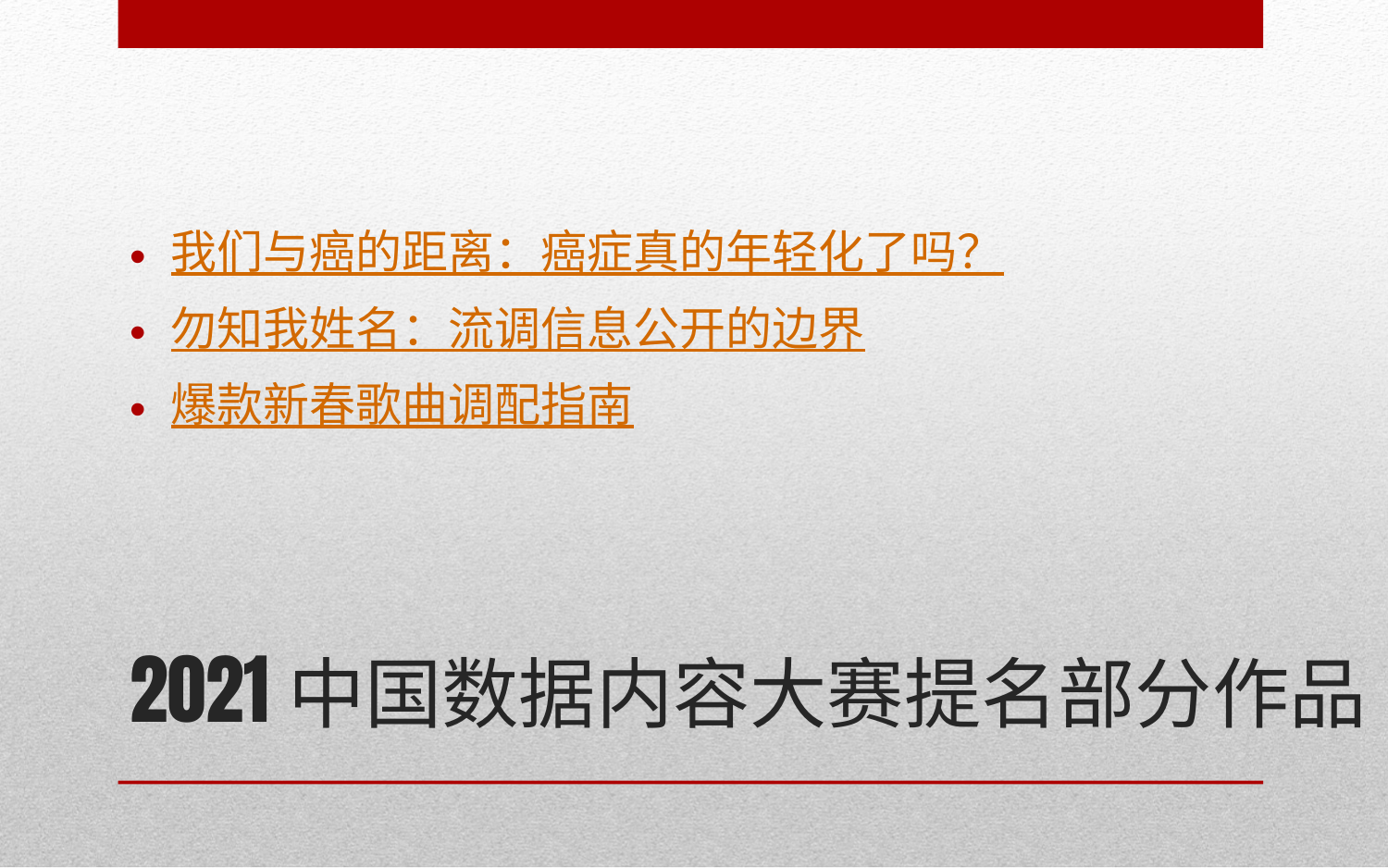

我们与癌的距离：癌症真的年轻化了吗？
勿知我姓名：流调信息公开的边界
爆款新春歌曲调配指南
# 2021中国数据内容大赛提名部分作品